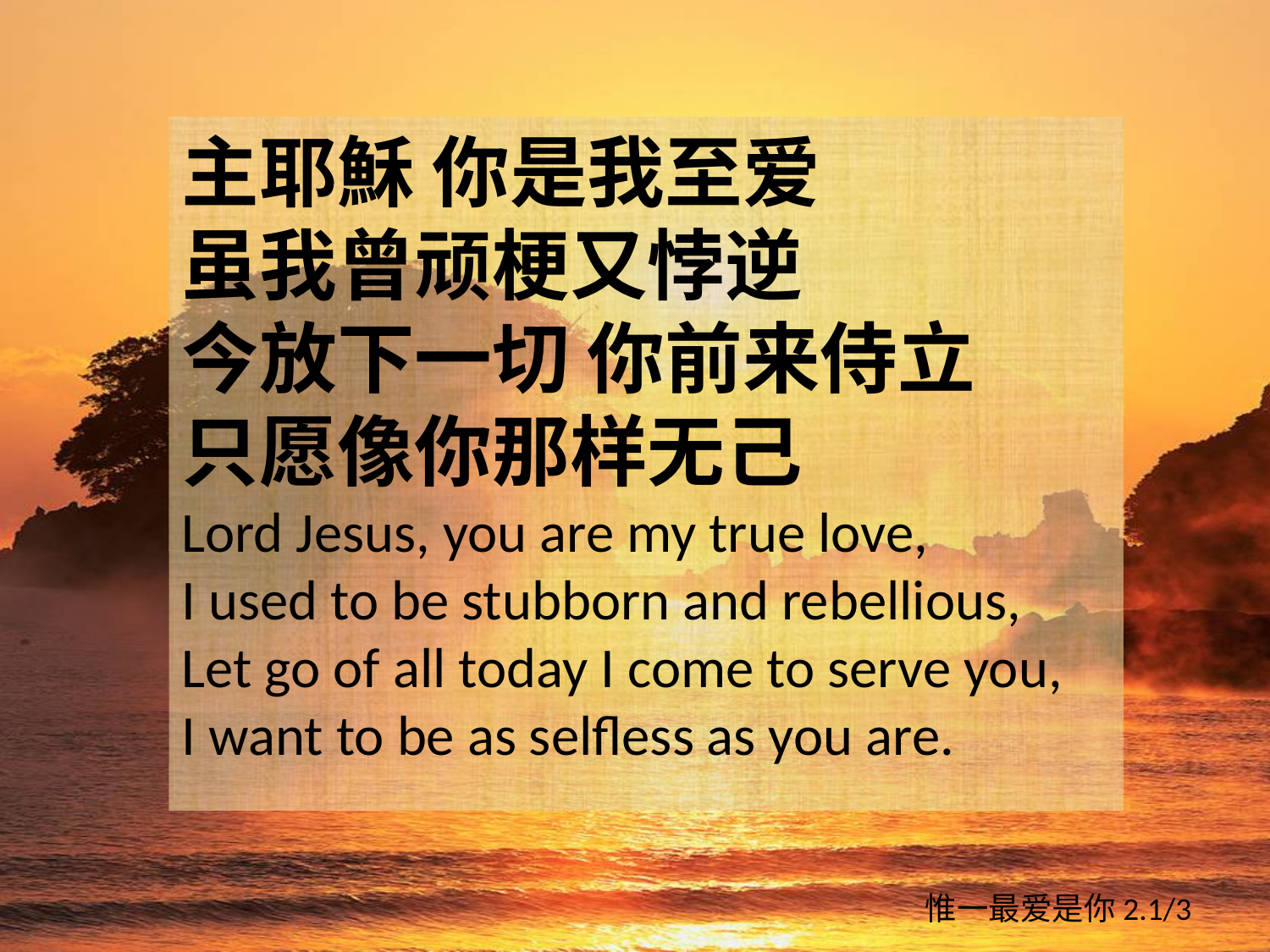

主耶穌 你是我至爱
虽我曾顽梗又悖逆
今放下一切 你前来侍立
只愿像你那样无己
Lord Jesus, you are my true love,
I used to be stubborn and rebellious,
Let go of all today I come to serve you,
I want to be as selfless as you are.

惟一最爱是你2.1/3